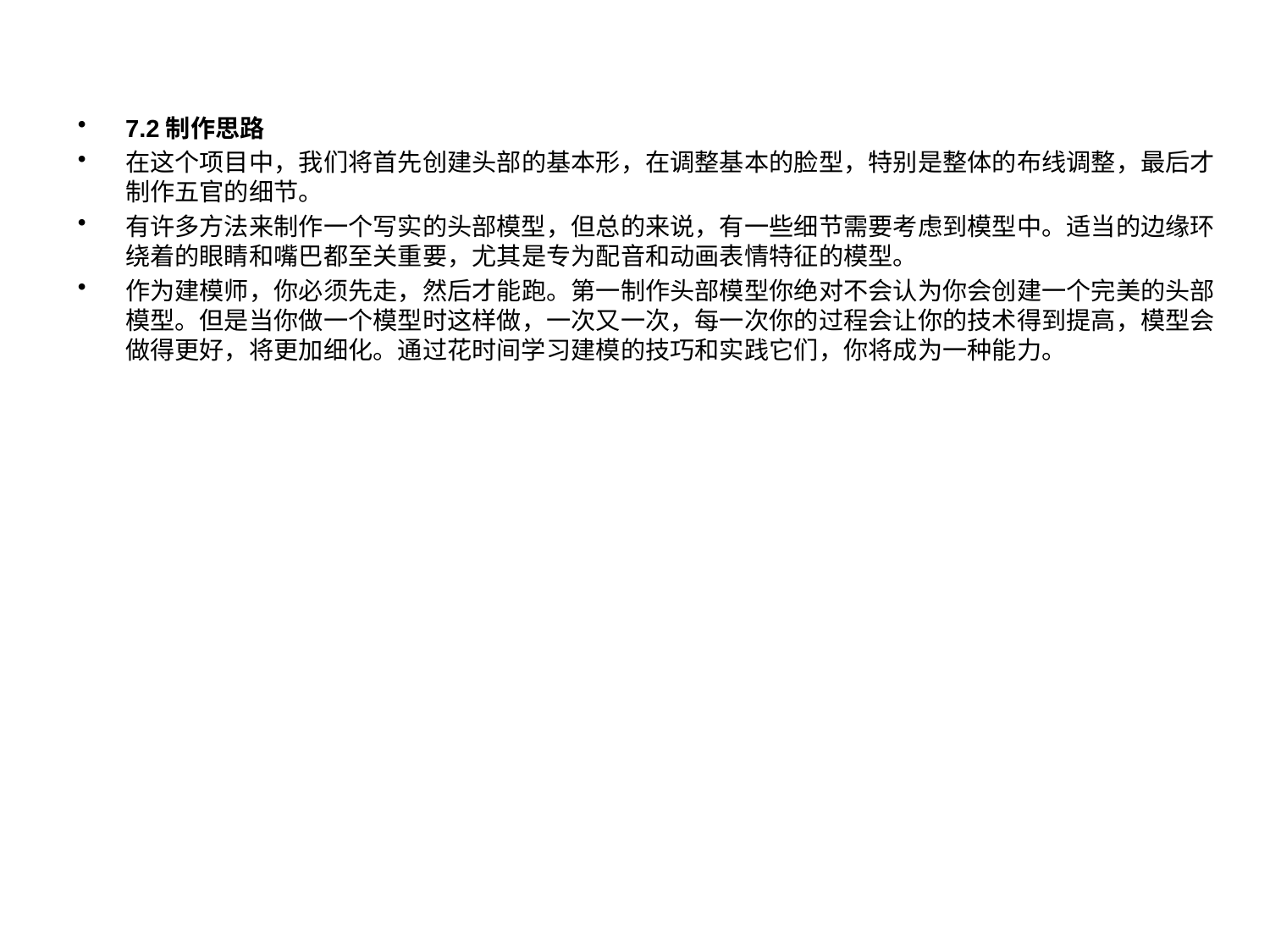

7.2制作思路
在这个项目中，我们将首先创建头部的基本形，在调整基本的脸型，特别是整体的布线调整，最后才制作五官的细节。
有许多方法来制作一个写实的头部模型，但总的来说，有一些细节需要考虑到模型中。适当的边缘环绕着的眼睛和嘴巴都至关重要，尤其是专为配音和动画表情特征的模型。
作为建模师，你必须先走，然后才能跑。第一制作头部模型你绝对不会认为你会创建一个完美的头部模型。但是当你做一个模型时这样做，一次又一次，每一次你的过程会让你的技术得到提高，模型会做得更好，将更加细化。通过花时间学习建模的技巧和实践它们，你将成为一种能力。